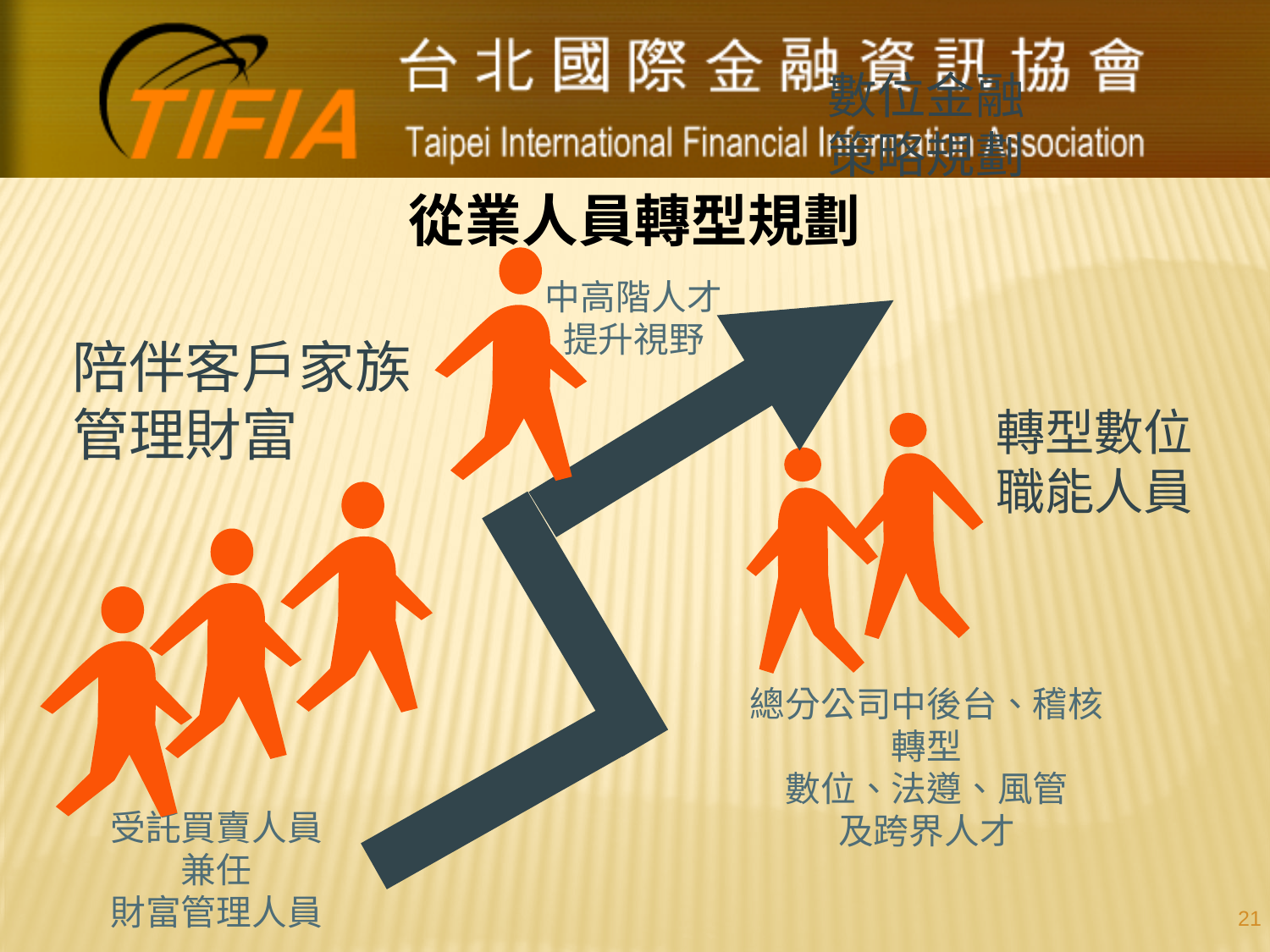

數位金融
策略規劃
# 從業人員轉型規劃

中高階人才
提升視野

陪伴客戶家族
管理財富
轉型數位
職能人員

總分公司中後台、稽核
轉型
數位、法遵、風管
及跨界人才
受託買賣人員
兼任
財富管理人員
21